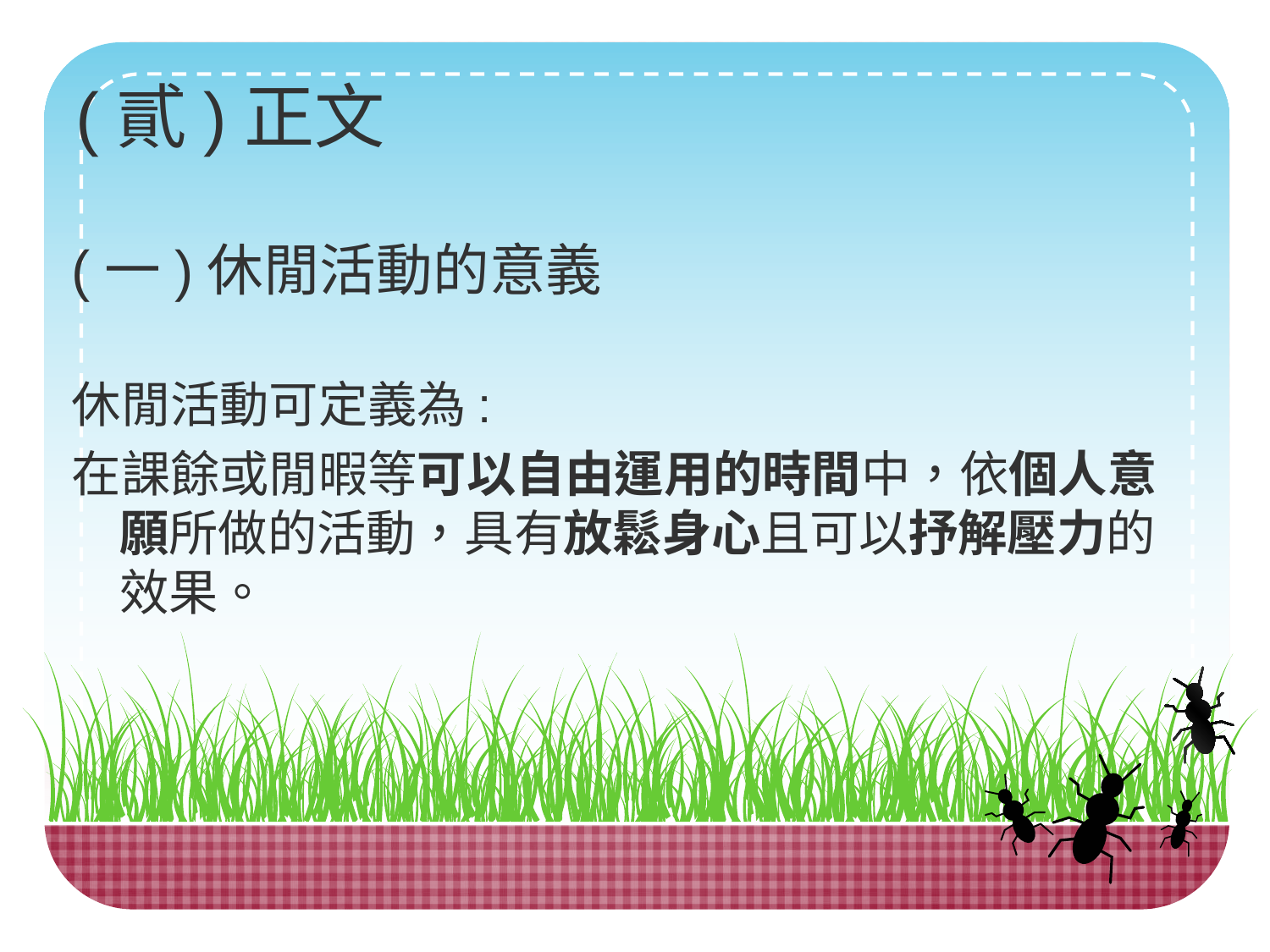

(貳)正文
(一)休閒活動的意義

休閒活動可定義為:
在課餘或閒暇等可以自由運用的時間中，依個人意願所做的活動，具有放鬆身心且可以抒解壓力的效果。